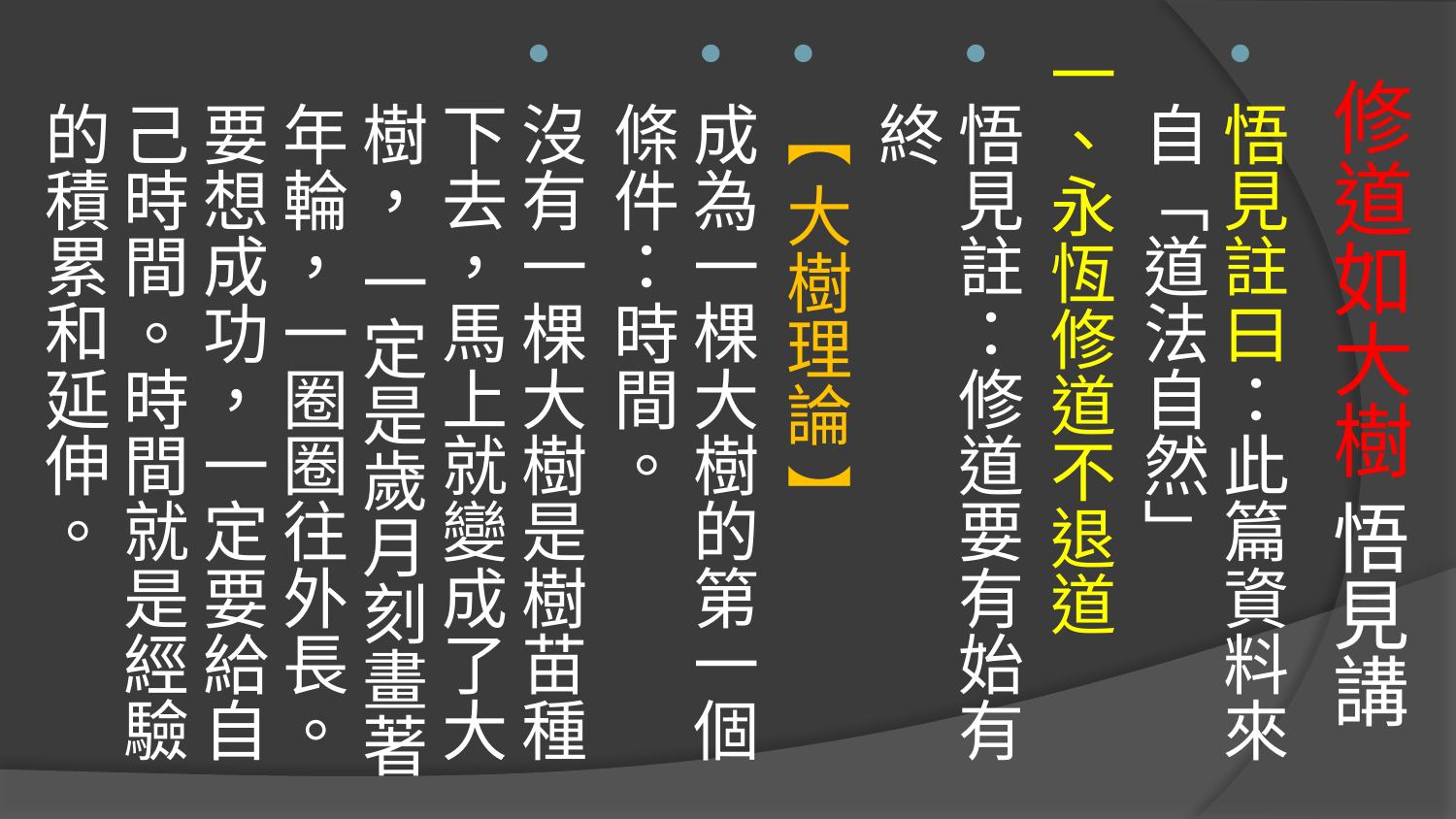

# 修道如大樹 悟見講
悟見註曰：此篇資料來自「道法自然」
一、永恆修道不退道
悟見註：修道要有始有終
【 大樹理論 】
成為一棵大樹的第一個條件：時間。
沒有一棵大樹是樹苗種下去，馬上就變成了大樹， 一定是歲月刻畫著年輪，一圈圈往外長。 要想成功，一定要給自己時間。時間就是經驗的積累和延伸。